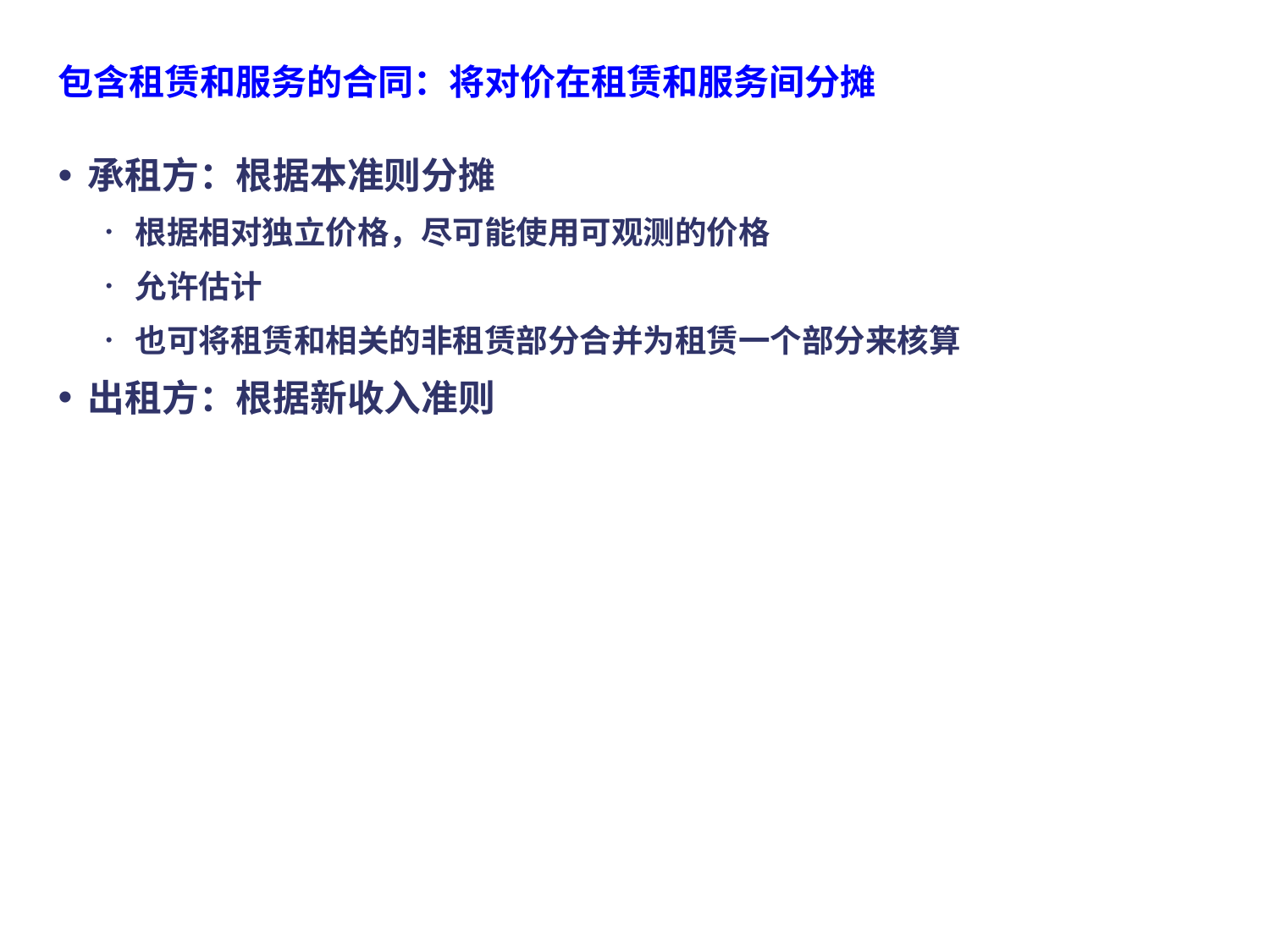

# 包含租赁和服务的合同：将对价在租赁和服务间分摊
承租方：根据本准则分摊
根据相对独立价格，尽可能使用可观测的价格
允许估计
也可将租赁和相关的非租赁部分合并为租赁一个部分来核算
出租方：根据新收入准则

26